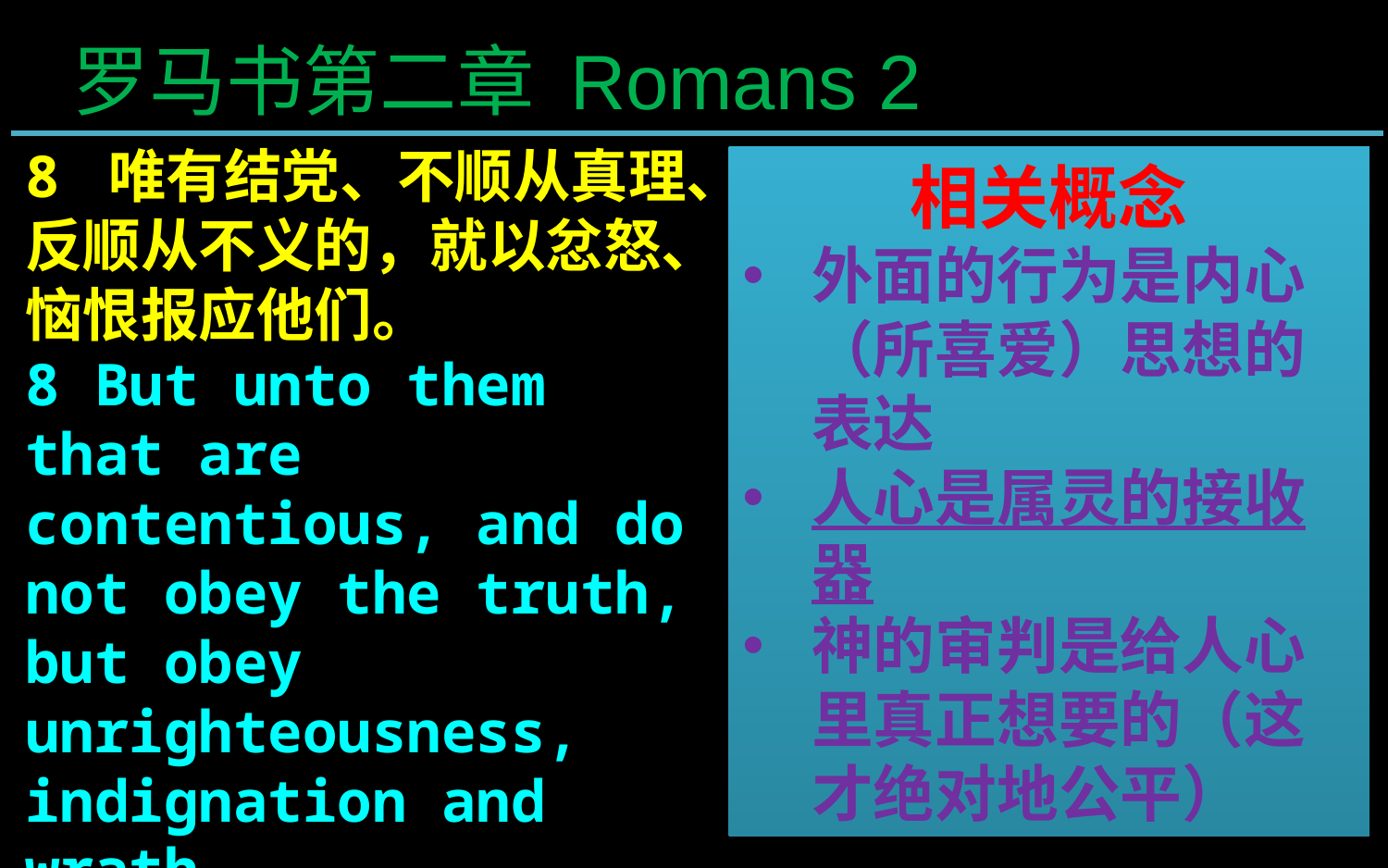

罗马书第二章 Romans 2
8 唯有结党、不顺从真理、反顺从不义的，就以忿怒、恼恨报应他们。
8 But unto them that are contentious, and do not obey the truth, but obey unrighteousness, indignation and wrath,
相关概念
外面的行为是内心（所喜爱）思想的表达
人心是属灵的接收器
神的审判是给人心里真正想要的（这才绝对地公平）